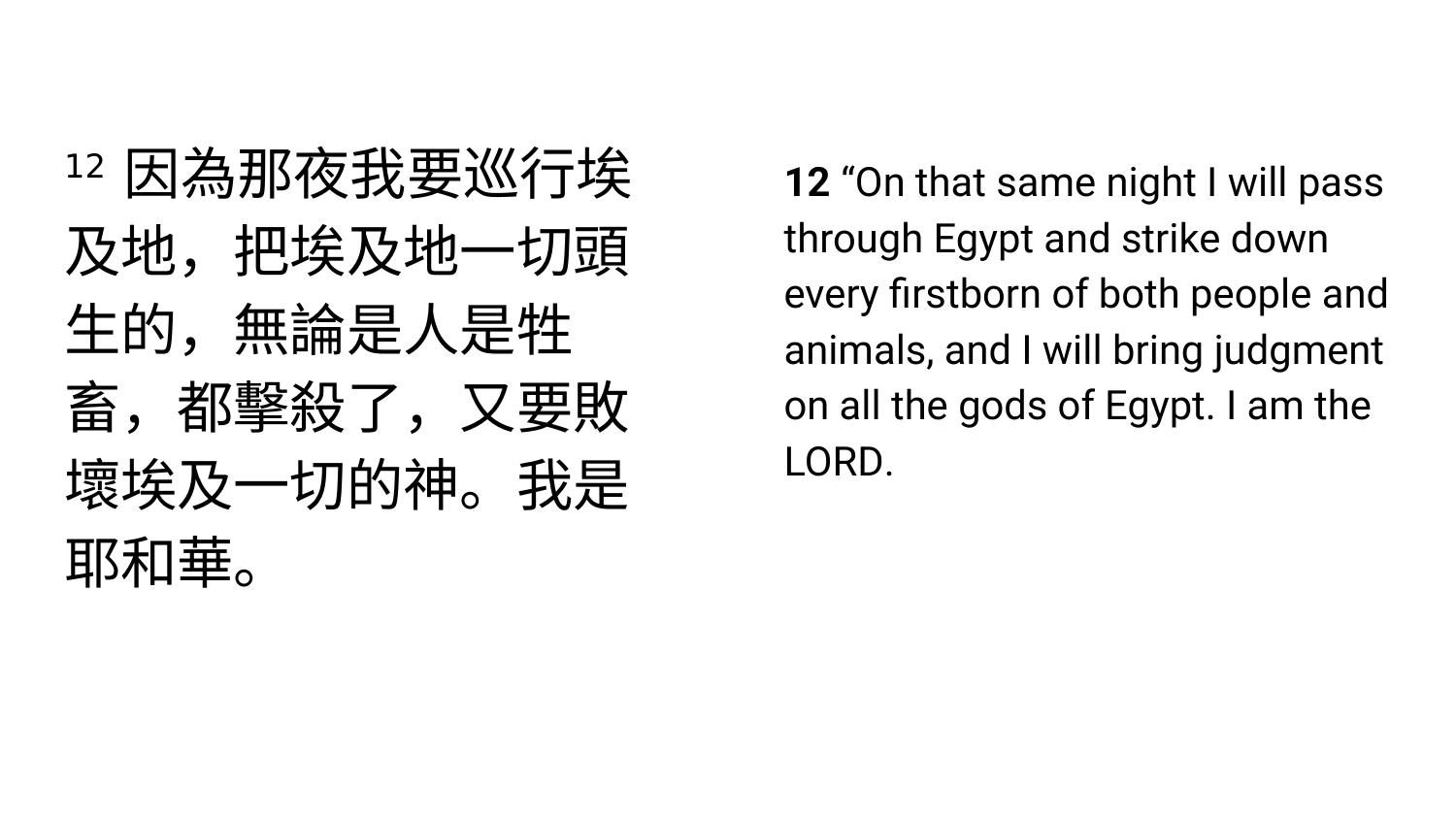

#
12 因為那夜我要巡行埃及地，把埃及地一切頭生的，無論是人是牲畜，都擊殺了，又要敗壞埃及一切的神。我是耶和華。
12 “On that same night I will pass through Egypt and strike down every firstborn of both people and animals, and I will bring judgment on all the gods of Egypt. I am the Lord.